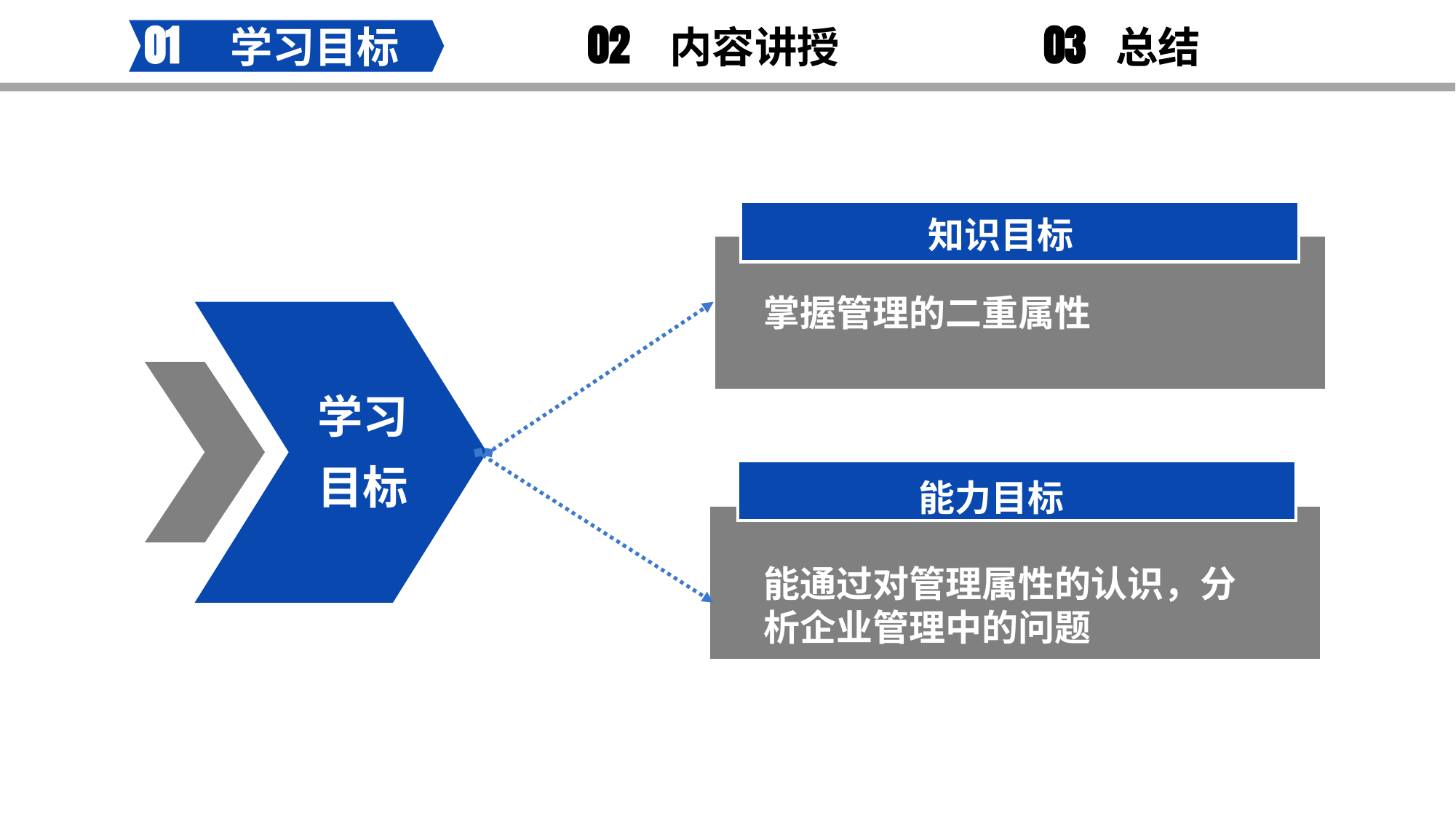

02   内容讲授
03  总结

01    学习目标

知识目标

掌握管理的二重属性

学习目标
能进行有效沟通

能力目标

能通过对管理属性的认识，分析企业管理中的问题
掌握沟通的含义及内容